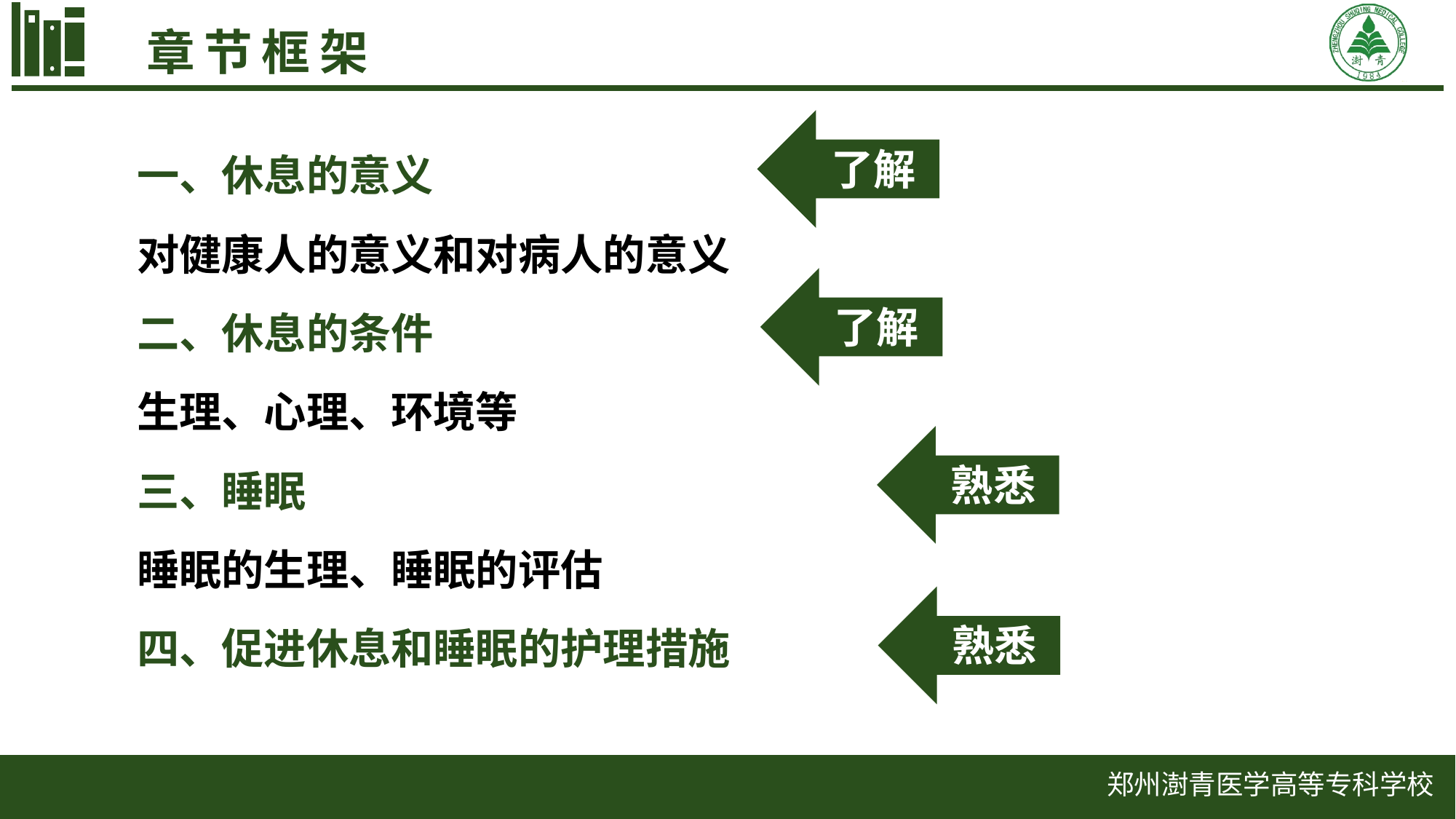

章节框架

了解
一、休息的意义
对健康人的意义和对病人的意义
二、休息的条件
生理、心理、环境等
三、睡眠
睡眠的生理、睡眠的评估
四、促进休息和睡眠的护理措施

了解

熟悉

熟悉
郑州澍青医学高等专科学校